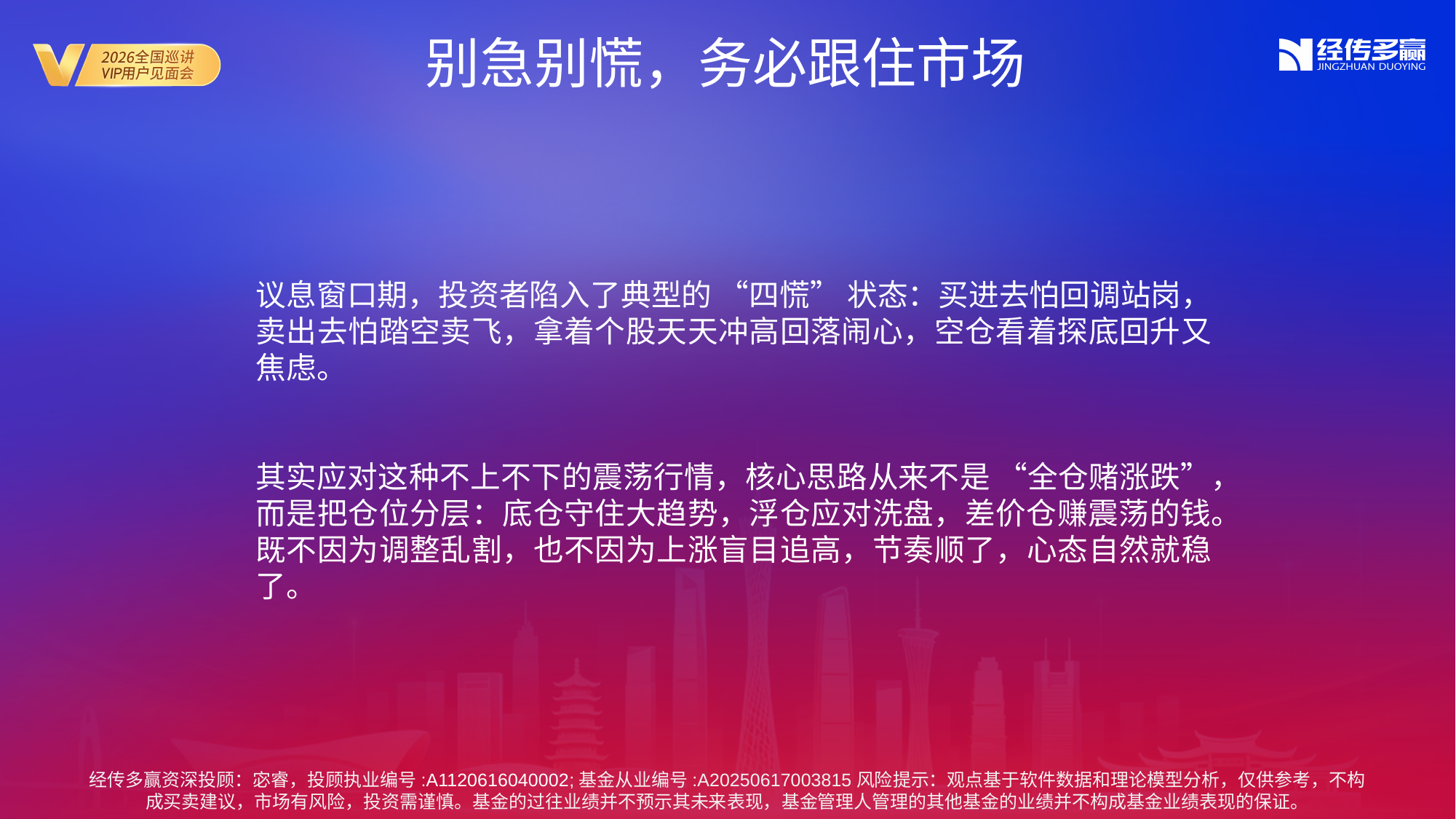

别急别慌，务必跟住市场
议息窗口期，投资者陷入了典型的 “四慌” 状态：买进去怕回调站岗，卖出去怕踏空卖飞，拿着个股天天冲高回落闹心，空仓看着探底回升又焦虑。

其实应对这种不上不下的震荡行情，核心思路从来不是 “全仓赌涨跌”，而是把仓位分层：底仓守住大趋势，浮仓应对洗盘，差价仓赚震荡的钱。既不因为调整乱割，也不因为上涨盲目追高，节奏顺了，心态自然就稳了。
经传多赢资深投顾：宓睿，投顾执业编号:A1120616040002;基金从业编号:A20250617003815风险提示：观点基于软件数据和理论模型分析，仅供参考，不构成买卖建议，市场有风险，投资需谨慎。基金的过往业绩并不预示其未来表现，基金管理人管理的其他基金的业绩并不构成基金业绩表现的保证。